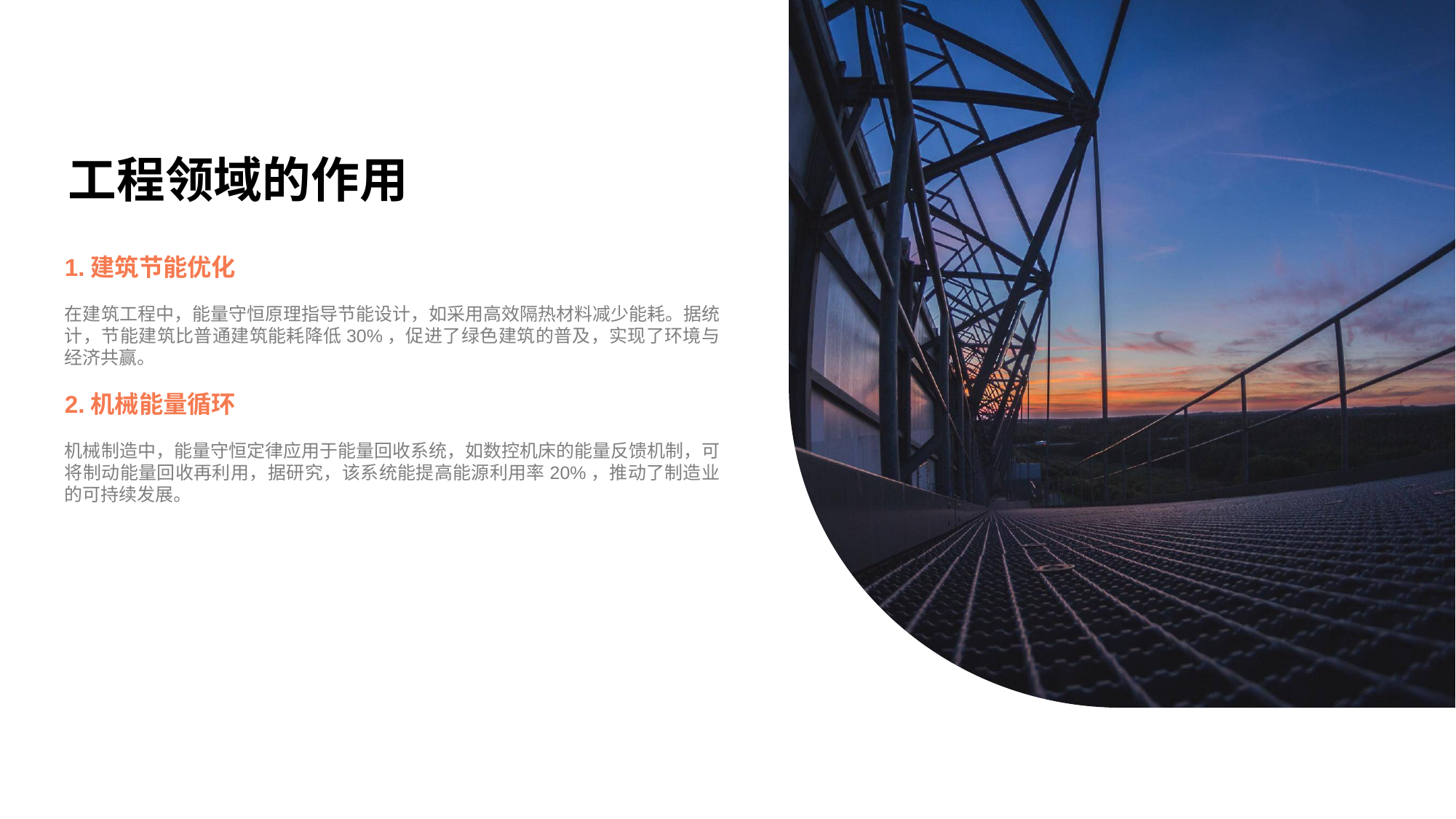

工程领域的作用
1.建筑节能优化
在建筑工程中，能量守恒原理指导节能设计，如采用高效隔热材料减少能耗。据统计，节能建筑比普通建筑能耗降低30%，促进了绿色建筑的普及，实现了环境与经济共赢。
2.机械能量循环
机械制造中，能量守恒定律应用于能量回收系统，如数控机床的能量反馈机制，可将制动能量回收再利用，据研究，该系统能提高能源利用率20%，推动了制造业的可持续发展。